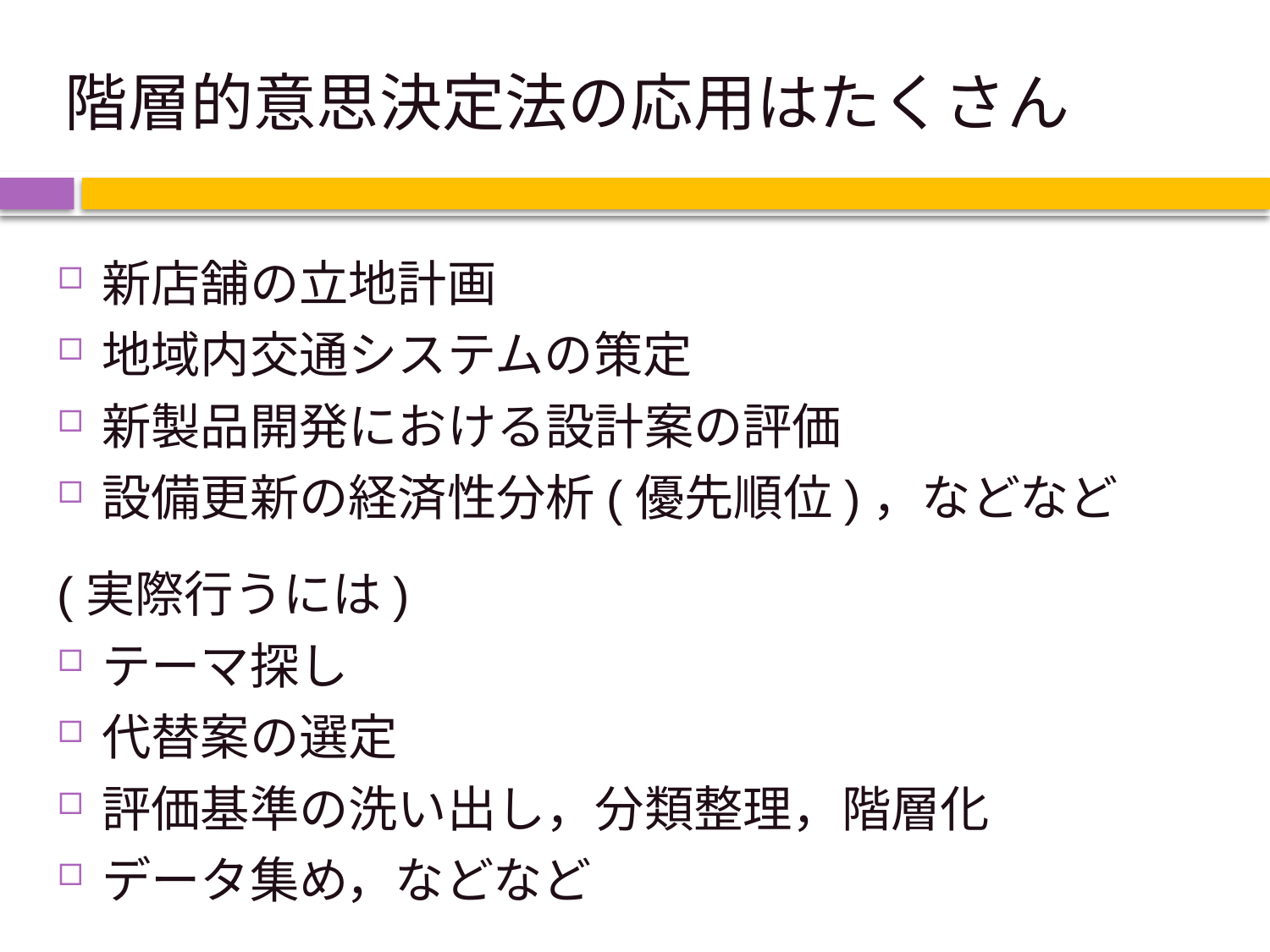

# 階層的意思決定法の応用はたくさん
新店舗の立地計画
地域内交通システムの策定
新製品開発における設計案の評価
設備更新の経済性分析(優先順位)，などなど

(実際行うには)
テーマ探し
代替案の選定
評価基準の洗い出し，分類整理，階層化
データ集め，などなど